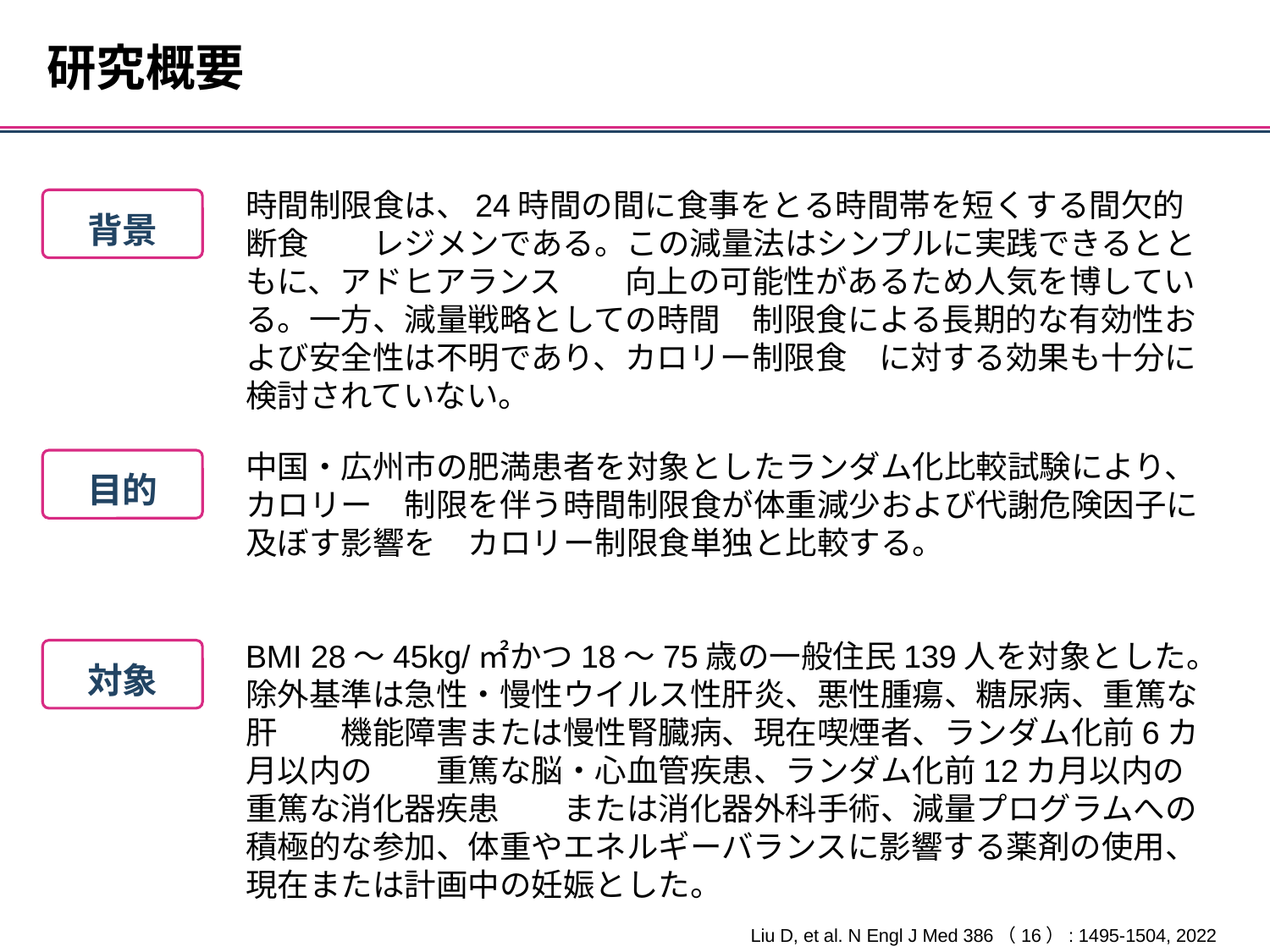

研究概要
時間制限食は、24時間の間に食事をとる時間帯を短くする間欠的断食　　レジメンである。この減量法はシンプルに実践できるとともに、アドヒアランス　　向上の可能性があるため人気を博している。一方、減量戦略としての時間　制限食による長期的な有効性および安全性は不明であり、カロリー制限食　に対する効果も十分に検討されていない。

背景
中国・広州市の肥満患者を対象としたランダム化比較試験により、カロリー　制限を伴う時間制限食が体重減少および代謝危険因子に及ぼす影響を　カロリー制限食単独と比較する。

目的
BMI 28～45kg/㎡かつ18～75歳の一般住民139人を対象とした。
除外基準は急性・慢性ウイルス性肝炎、悪性腫瘍、糖尿病、重篤な肝　　機能障害または慢性腎臓病、現在喫煙者、ランダム化前6カ月以内の　　重篤な脳・心血管疾患、ランダム化前12カ月以内の重篤な消化器疾患　　または消化器外科手術、減量プログラムへの積極的な参加、体重やエネルギーバランスに影響する薬剤の使用、現在または計画中の妊娠とした。

対象
Liu D, et al. N Engl J Med 386（16）: 1495-1504, 2022